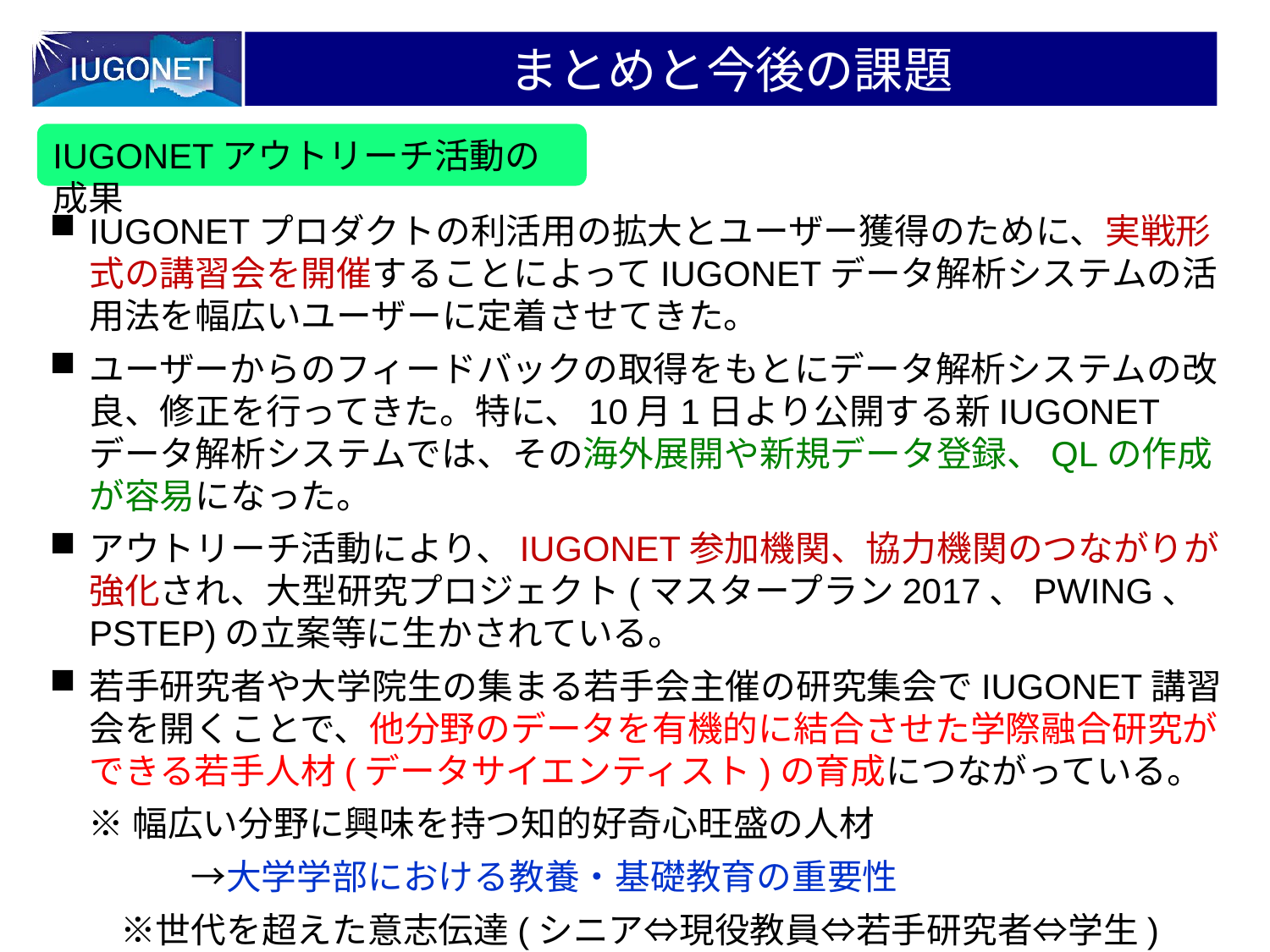

# まとめと今後の課題
IUGONETアウトリーチ活動の成果
IUGONETプロダクトの利活用の拡大とユーザー獲得のために、実戦形式の講習会を開催することによってIUGONETデータ解析システムの活用法を幅広いユーザーに定着させてきた。
ユーザーからのフィードバックの取得をもとにデータ解析システムの改良、修正を行ってきた。特に、10月1日より公開する新IUGONETデータ解析システムでは、その海外展開や新規データ登録、QLの作成が容易になった。
アウトリーチ活動により、IUGONET参加機関、協力機関のつながりが強化され、大型研究プロジェクト(マスタープラン2017、PWING、PSTEP)の立案等に生かされている。
若手研究者や大学院生の集まる若手会主催の研究集会でIUGONET講習会を開くことで、他分野のデータを有機的に結合させた学際融合研究ができる若手人材(データサイエンティスト)の育成につながっている。
     ※幅広い分野に興味を持つ知的好奇心旺盛の人材
　　　　→大学学部における教養・基礎教育の重要性
　　※世代を超えた意志伝達(シニア⇔現役教員⇔若手研究者⇔学生)